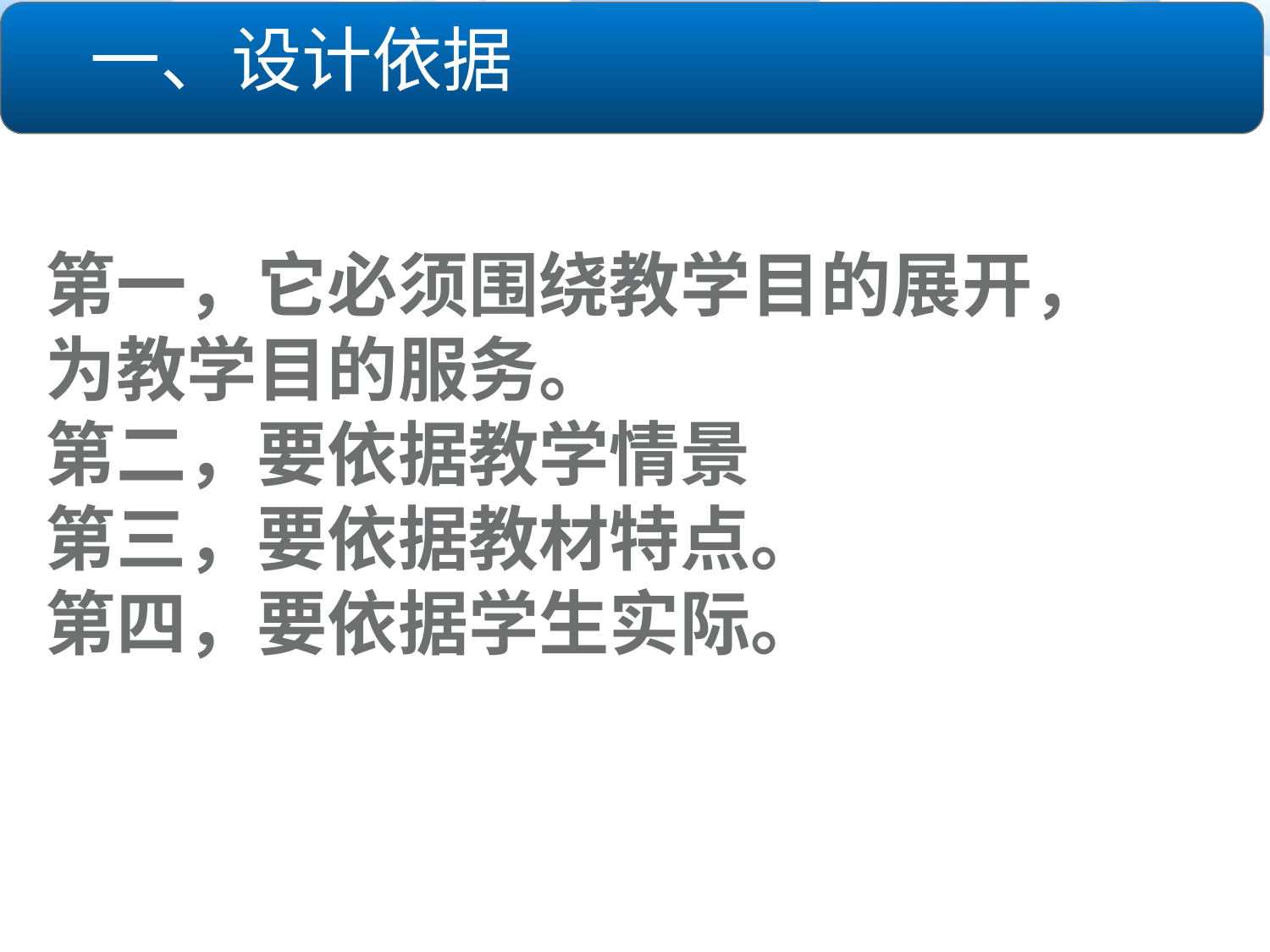

一、设计依据
第一，它必须围绕教学目的展开，为教学目的服务。
第二，要依据教学情景
第三，要依据教材特点。
第四，要依据学生实际。